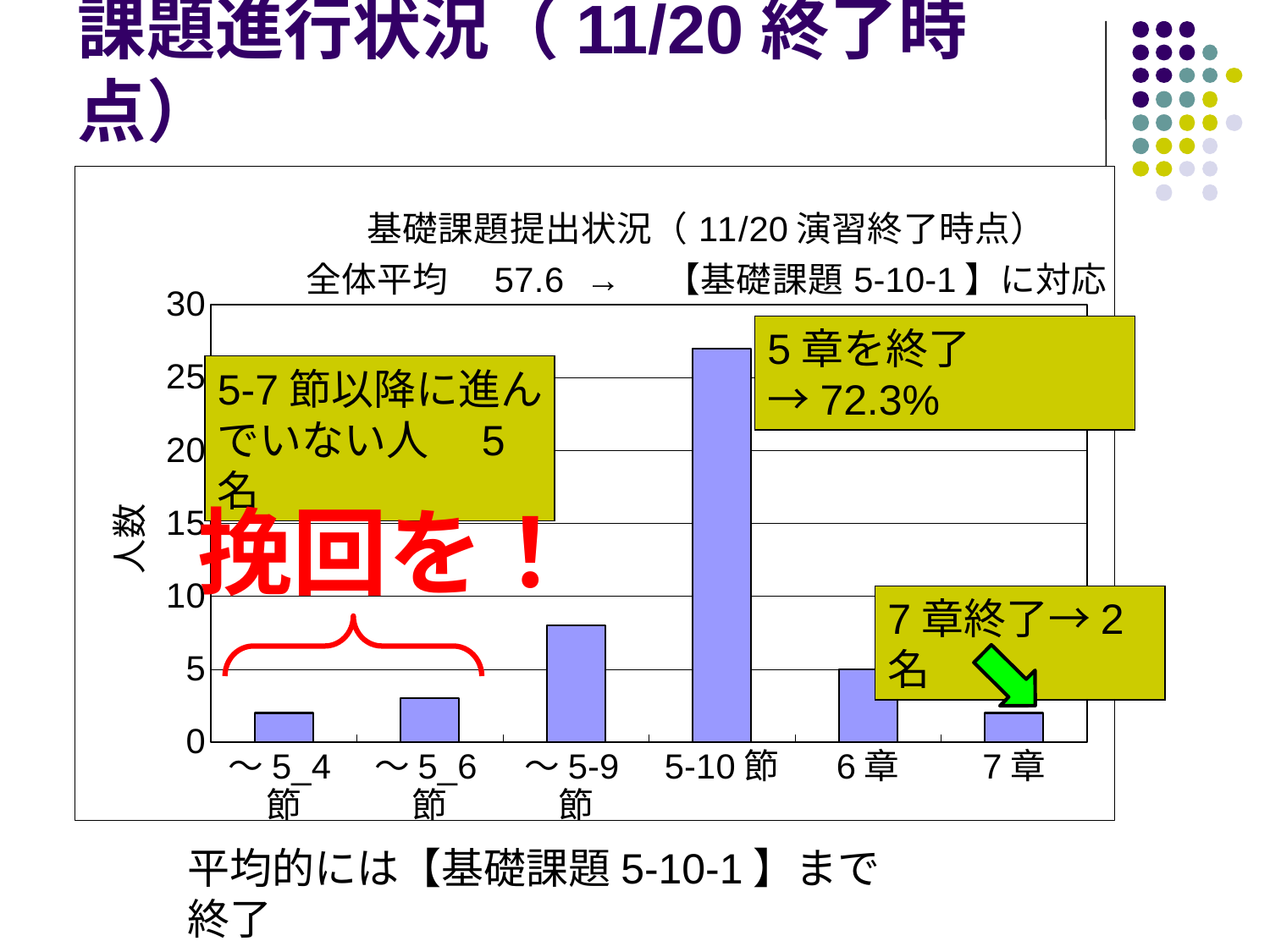

# 課題進行状況（11/20終了時点）

### Chart: 基礎課題提出状況（11/20演習終了時点）
全体平均　57.6  →　【基礎課題5-10-1】に対応

| Category |  |
|---|---|
| ～5_4節 | 2.0 |
| ～5_6節 | 3.0 |
| ～5-9節 | 8.0 |
| 5-10節 | 27.0 |
| 6章 | 5.0 |
| 7章 | 2.0 |
5章を終了→72.3%
5-7節以降に進んでいない人　5名
挽回を！

7章終了→2名

平均的には【基礎課題5-10-1】まで終了